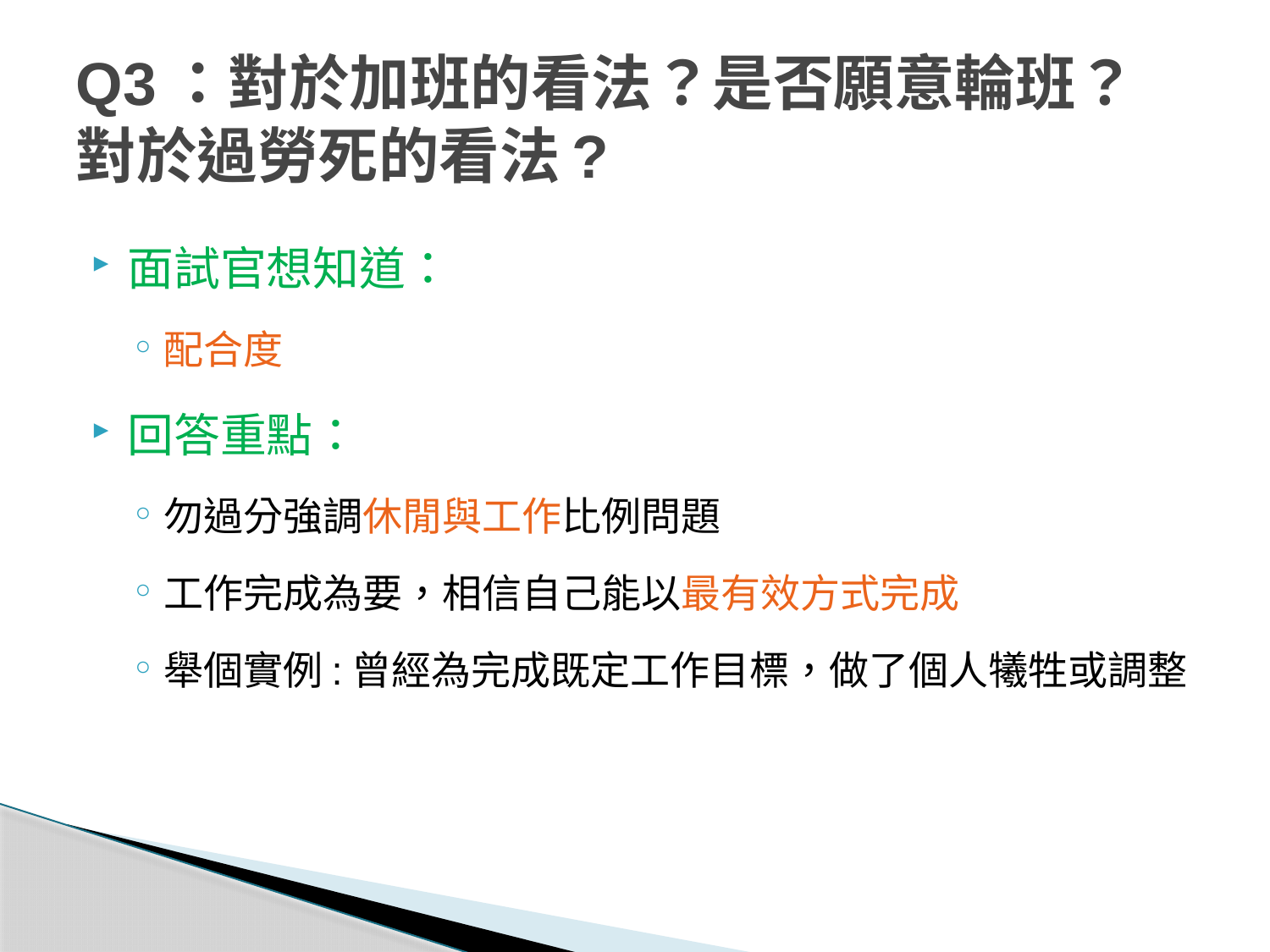

# Q3：對於加班的看法？是否願意輪班？對於過勞死的看法?
面試官想知道：
配合度
回答重點：
勿過分強調休閒與工作比例問題
工作完成為要，相信自己能以最有效方式完成
舉個實例:曾經為完成既定工作目標，做了個人犧牲或調整